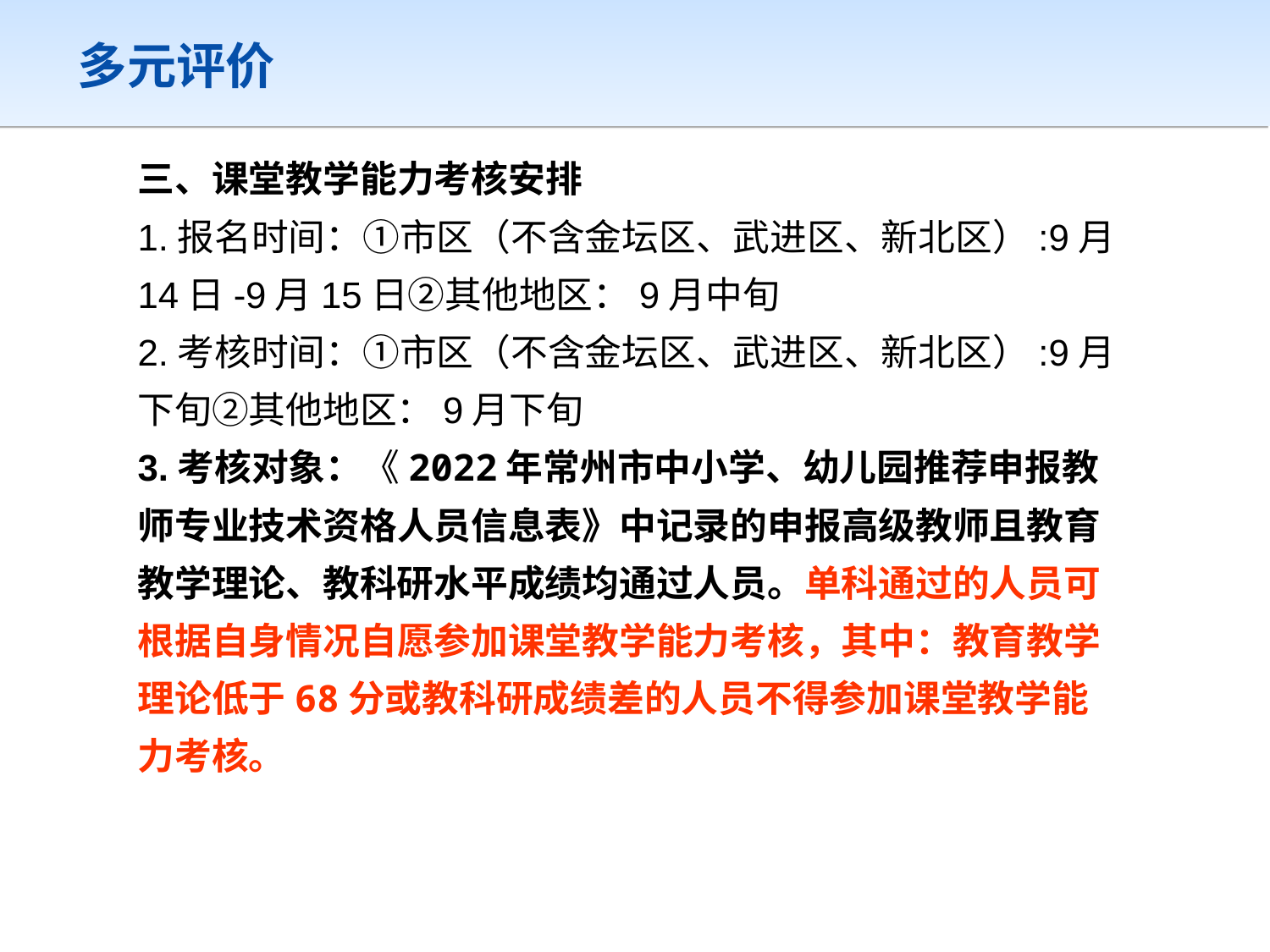

# 多元评价
三、课堂教学能力考核安排
1.报名时间：①市区（不含金坛区、武进区、新北区）:9月14日-9月15日②其他地区：9月中旬
2.考核时间：①市区（不含金坛区、武进区、新北区）:9月下旬②其他地区：9月下旬
3.考核对象：《2022年常州市中小学、幼儿园推荐申报教师专业技术资格人员信息表》中记录的申报高级教师且教育教学理论、教科研水平成绩均通过人员。单科通过的人员可根据自身情况自愿参加课堂教学能力考核，其中：教育教学理论低于68分或教科研成绩差的人员不得参加课堂教学能力考核。